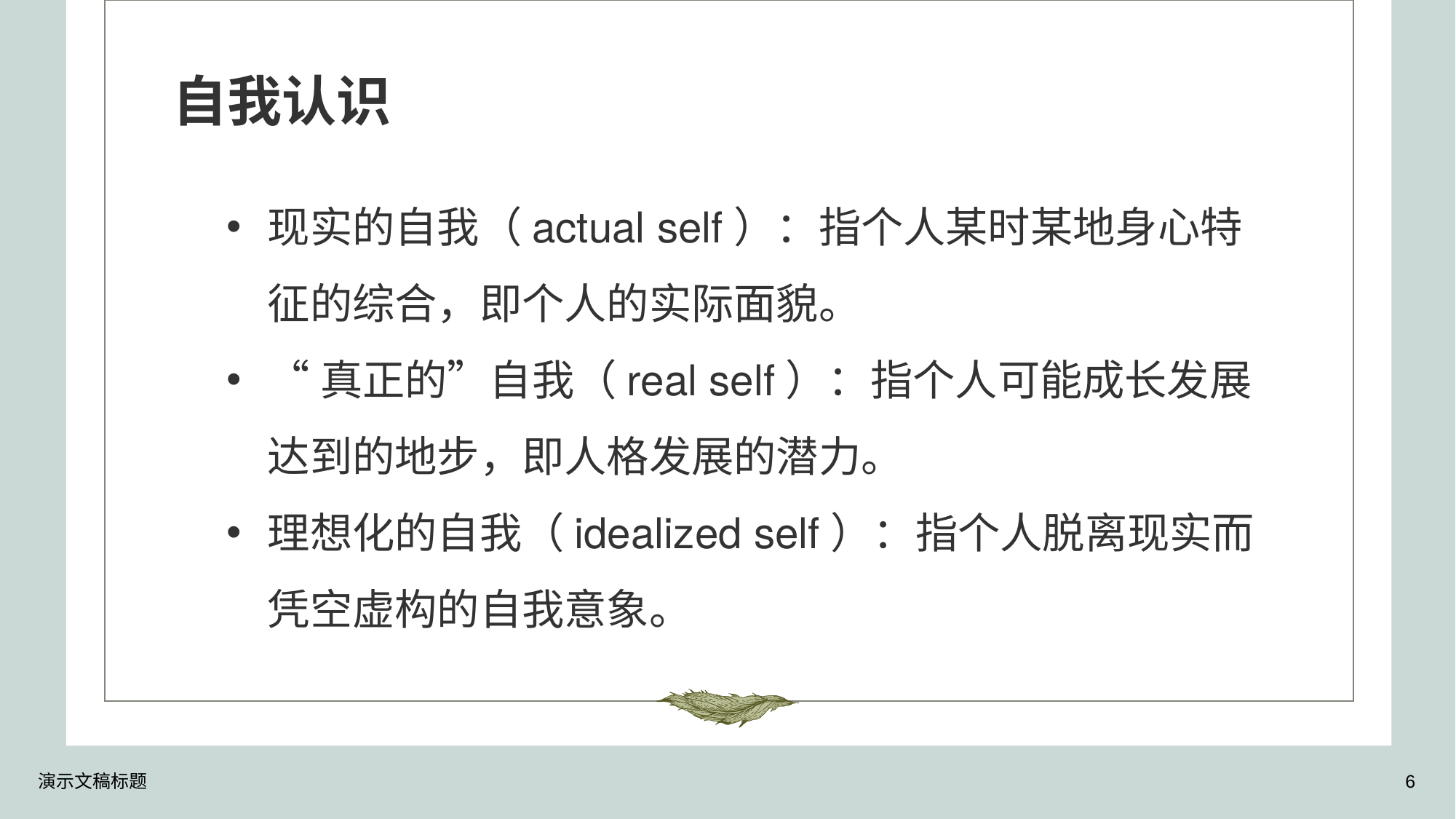

# 自我认识
现实的自我（actual self）：指个人某时某地身心特征的综合，即个人的实际面貌。
“真正的”自我（real self）：指个人可能成长发展达到的地步，即人格发展的潜力。
理想化的自我（idealized self）：指个人脱离现实而凭空虚构的自我意象。

演示文稿标题
6